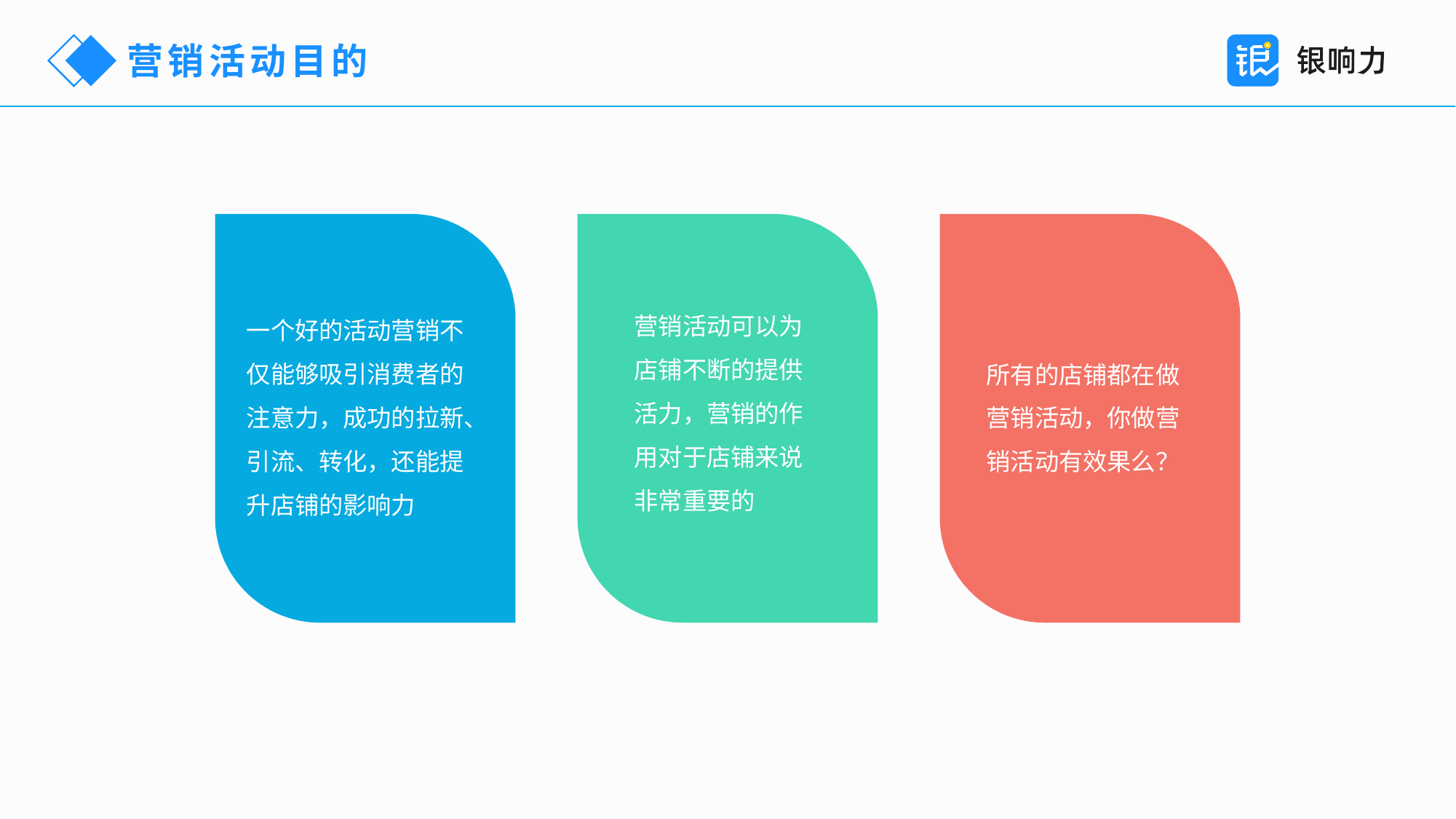

营销活动目的

营销活动可以为店铺不断的提供活力，营销的作用对于店铺来说非常重要的

一个好的活动营销不仅能够吸引消费者的注意力，成功的拉新、引流、转化，还能提升店铺的影响力
所有的店铺都在做营销活动，你做营销活动有效果么？